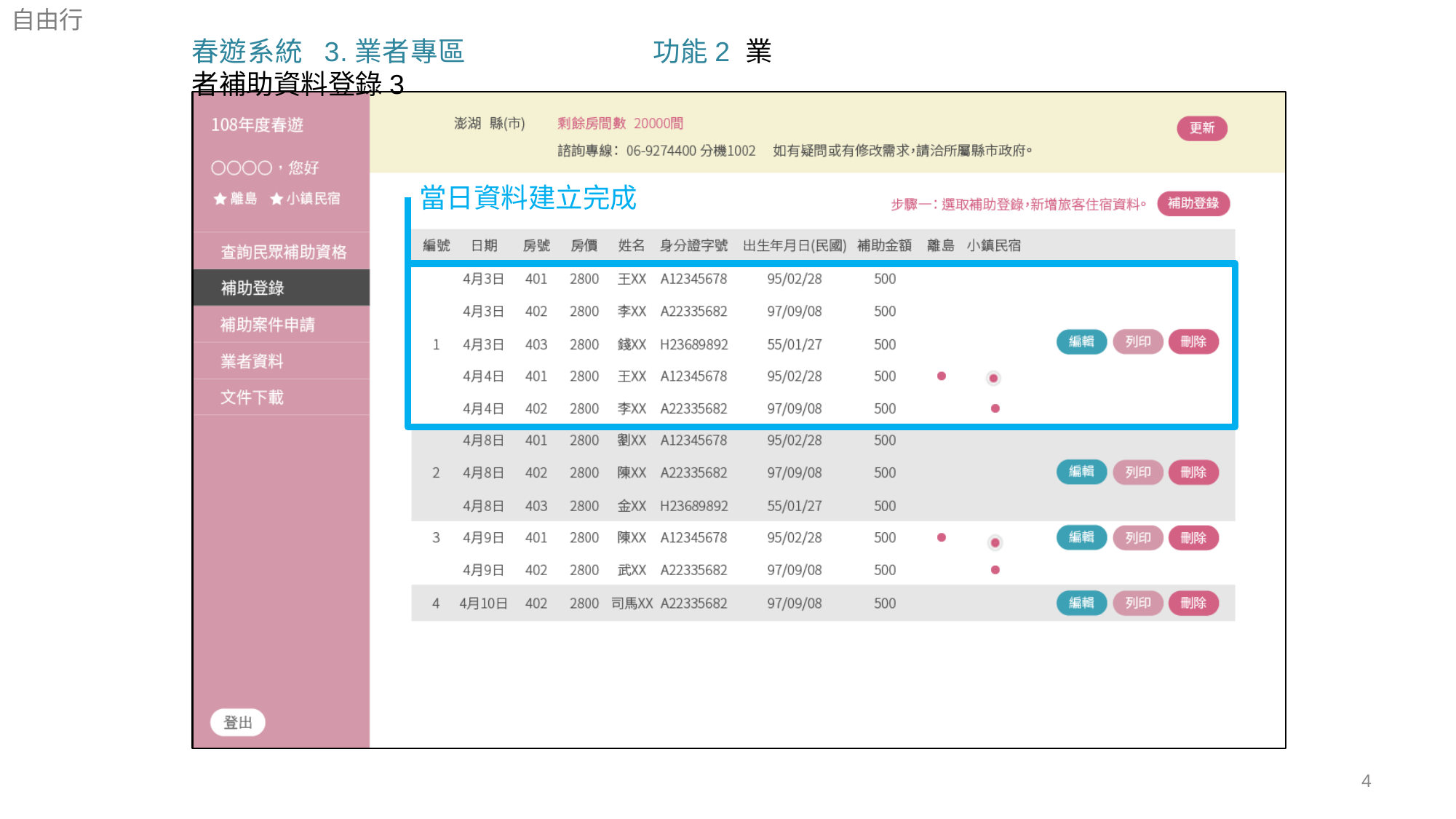

自由行
春遊系統  3.業者專區	功能2 業者補助資料登錄3

當日資料建立完成

4